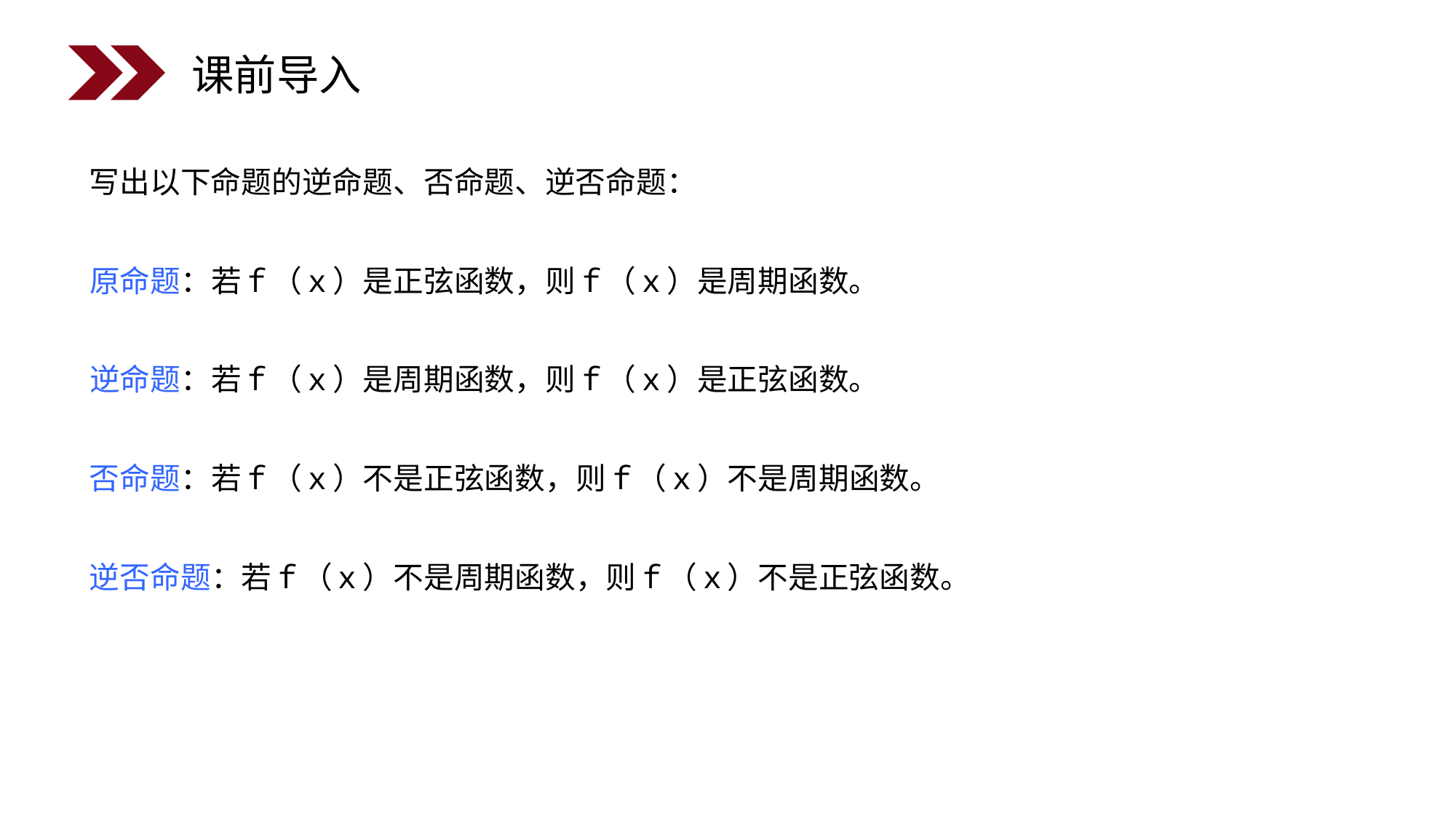

课前导入
写出以下命题的逆命题、否命题、逆否命题：
原命题：若ｆ（ｘ）是正弦函数，则ｆ（ｘ）是周期函数。
逆命题：若ｆ（ｘ）是周期函数，则ｆ（ｘ）是正弦函数。
否命题：若ｆ（ｘ）不是正弦函数，则ｆ（ｘ）不是周期函数。
逆否命题：若ｆ（ｘ）不是周期函数，则ｆ（ｘ）不是正弦函数。